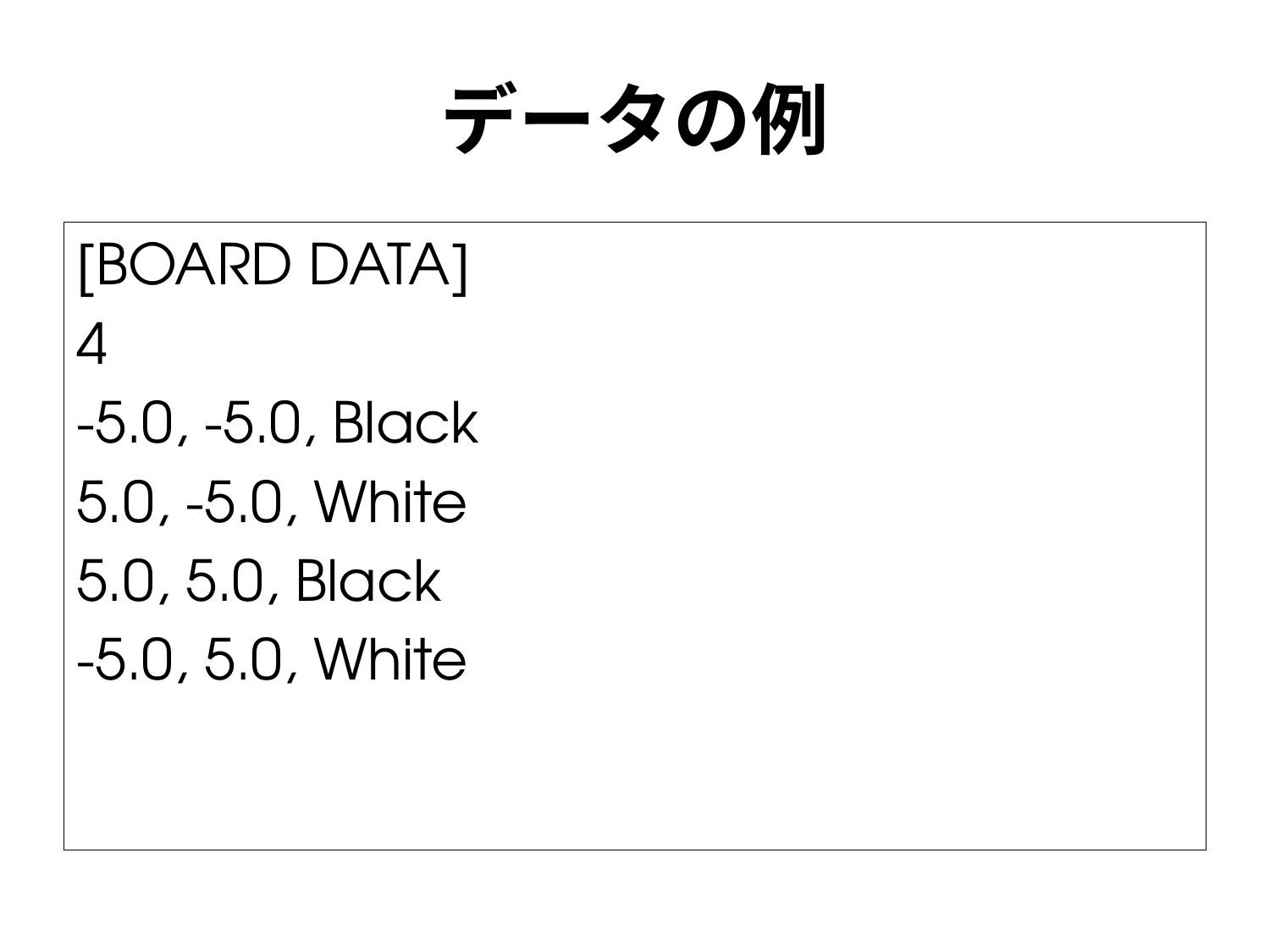

# データの例
[BOARD DATA]
4
-5.0, -5.0, Black
5.0, -5.0, White
5.0, 5.0, Black
-5.0, 5.0, White